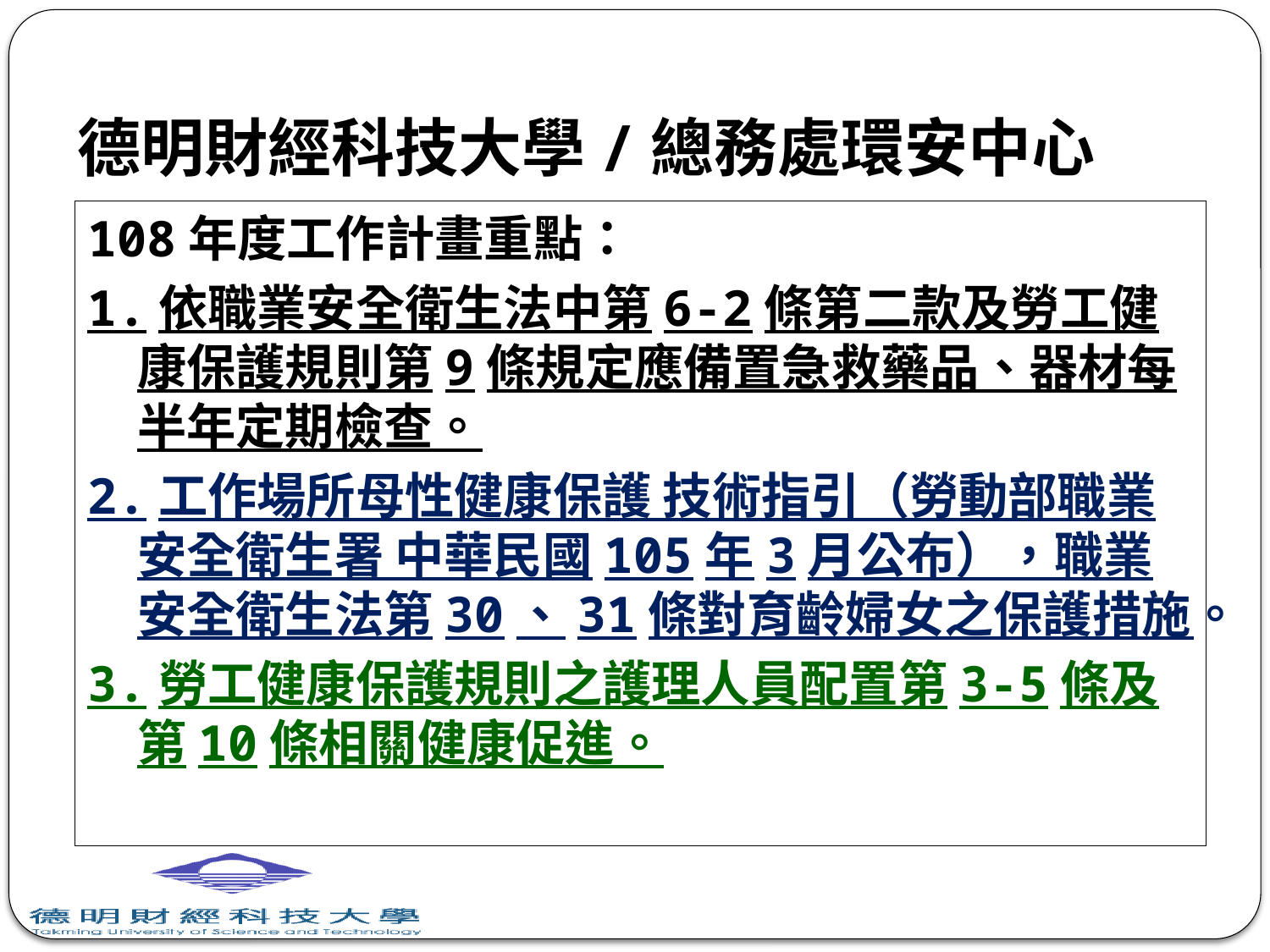

# 德明財經科技大學/總務處環安中心
108年度工作計畫重點：
1.依職業安全衛生法中第6-2條第二款及勞工健康保護規則第9條規定應備置急救藥品、器材每半年定期檢查。
2.工作場所母性健康保護 技術指引（勞動部職業安全衛生署 中華民國105年3月公布），職業安全衛生法第30、31條對育齡婦女之保護措施。
3.勞工健康保護規則之護理人員配置第3-5條及第10條相關健康促進。